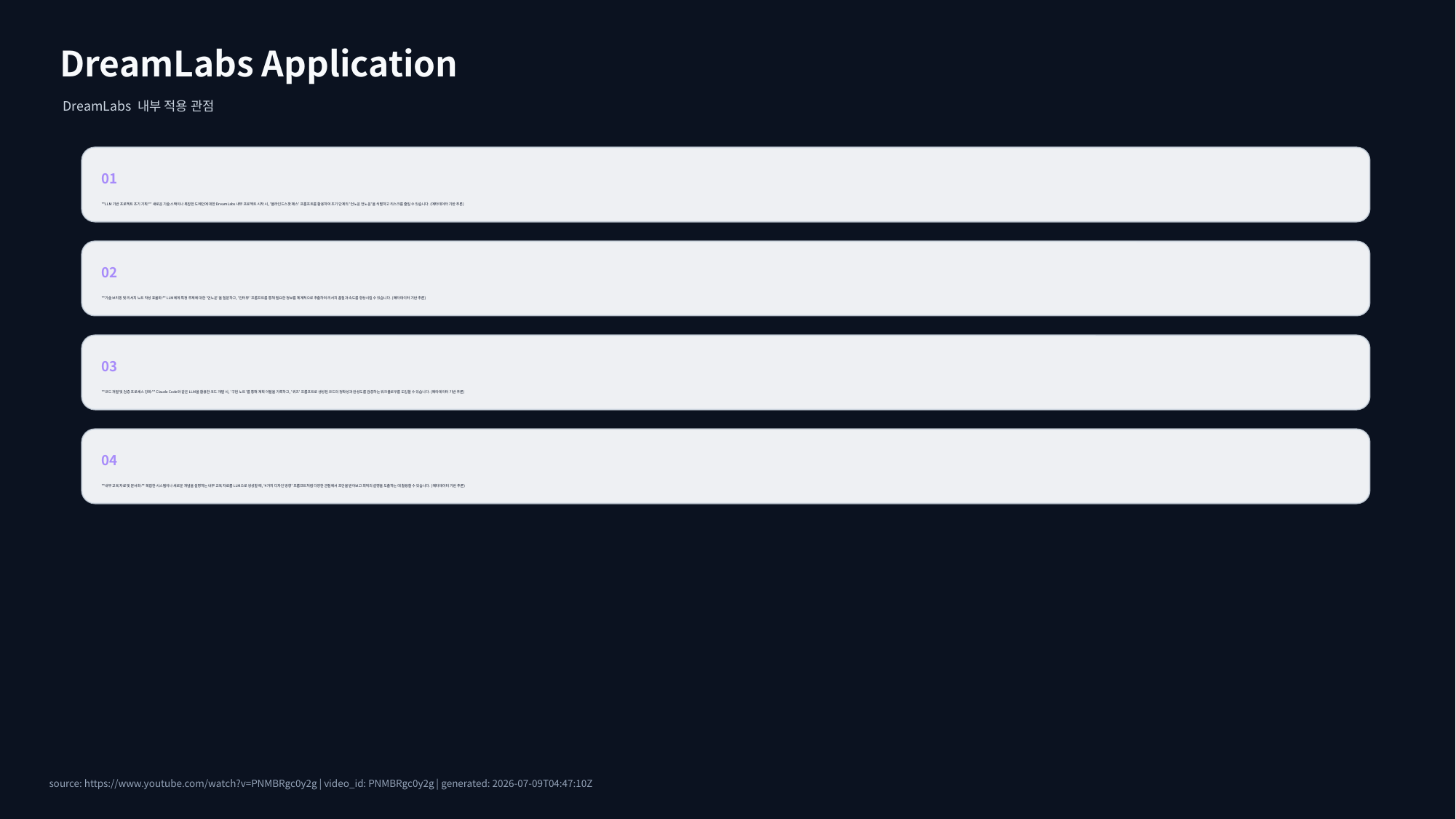

DreamLabs Application
DreamLabs 내부 적용 관점

01
**LLM 기반 프로젝트 초기 기획:** 새로운 기술 스택이나 복잡한 도메인에 대한 DreamLabs 내부 프로젝트 시작 시, '블라인드스팟 패스' 프롬프트를 활용하여 초기 단계의 '언노운 언노운'을 식별하고 리스크를 줄일 수 있습니다. (메타데이터 기반 추론)

02
**기술 브리핑 및 리서치 노트 작성 효율화:** LLM에게 특정 주제에 대한 '언노운'을 질문하고, '인터뷰' 프롬프트를 통해 필요한 정보를 체계적으로 추출하여 리서치 품질과 속도를 향상시킬 수 있습니다. (메타데이터 기반 추론)

03
**코드 개발 및 검증 프로세스 강화:** Claude Code와 같은 LLM을 활용한 코드 개발 시, '구현 노트'를 통해 계획 이탈을 기록하고, '퀴즈' 프롬프트로 생성된 코드의 정확성과 완성도를 검증하는 워크플로우를 도입할 수 있습니다. (메타데이터 기반 추론)

04
**내부 교육 자료 및 문서화:** 복잡한 시스템이나 새로운 개념을 설명하는 내부 교육 자료를 LLM으로 생성할 때, '4가지 디자인 방향' 프롬프트처럼 다양한 관점에서 초안을 받아보고 최적의 설명을 도출하는 데 활용할 수 있습니다. (메타데이터 기반 추론)
source: https://www.youtube.com/watch?v=PNMBRgc0y2g | video_id: PNMBRgc0y2g | generated: 2026-07-09T04:47:10Z